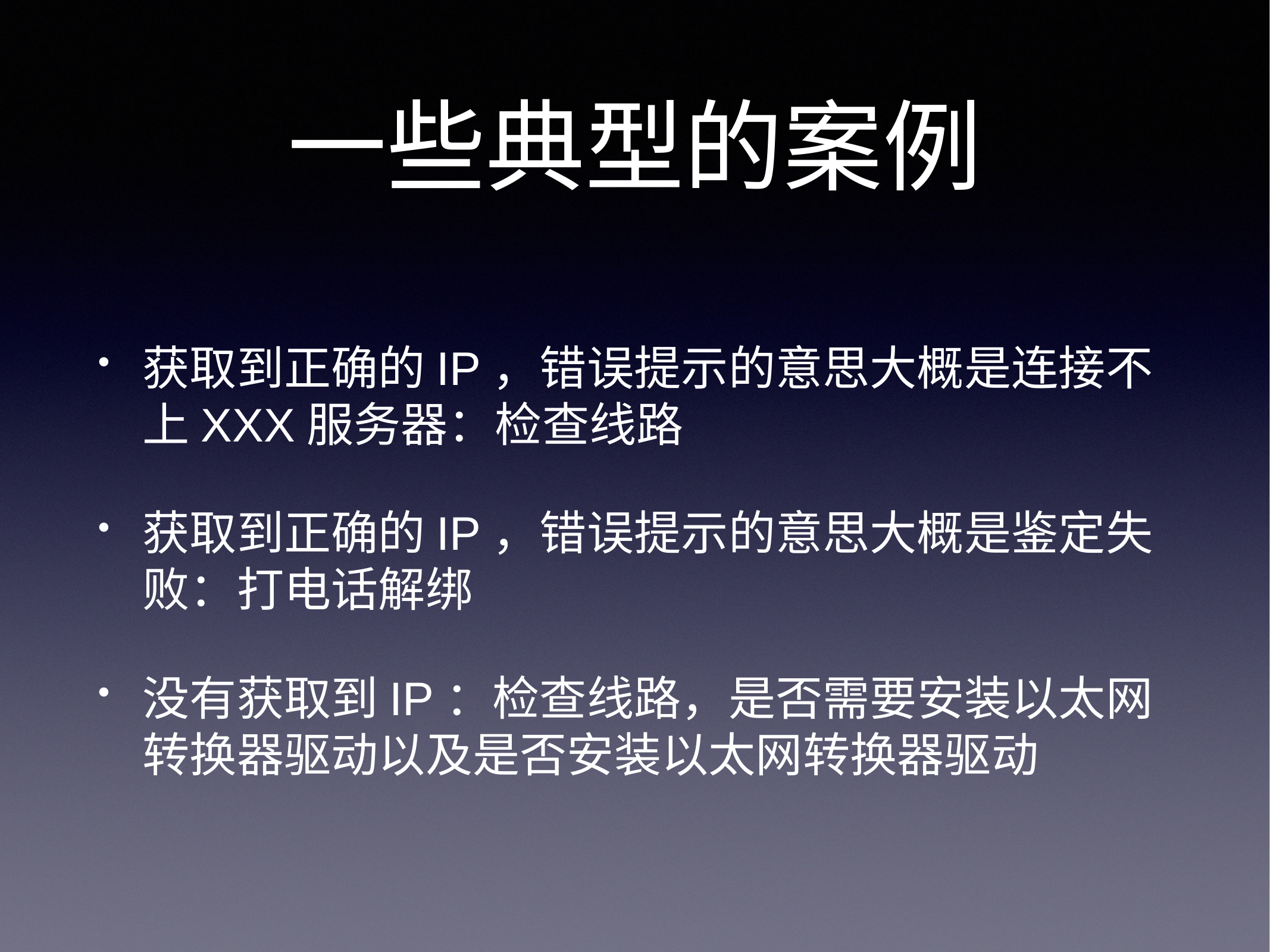

# 一些典型的案例
获取到正确的IP，错误提示的意思大概是连接不上XXX服务器：检查线路
获取到正确的IP，错误提示的意思大概是鉴定失败：打电话解绑
没有获取到IP：检查线路，是否需要安装以太网转换器驱动以及是否安装以太网转换器驱动